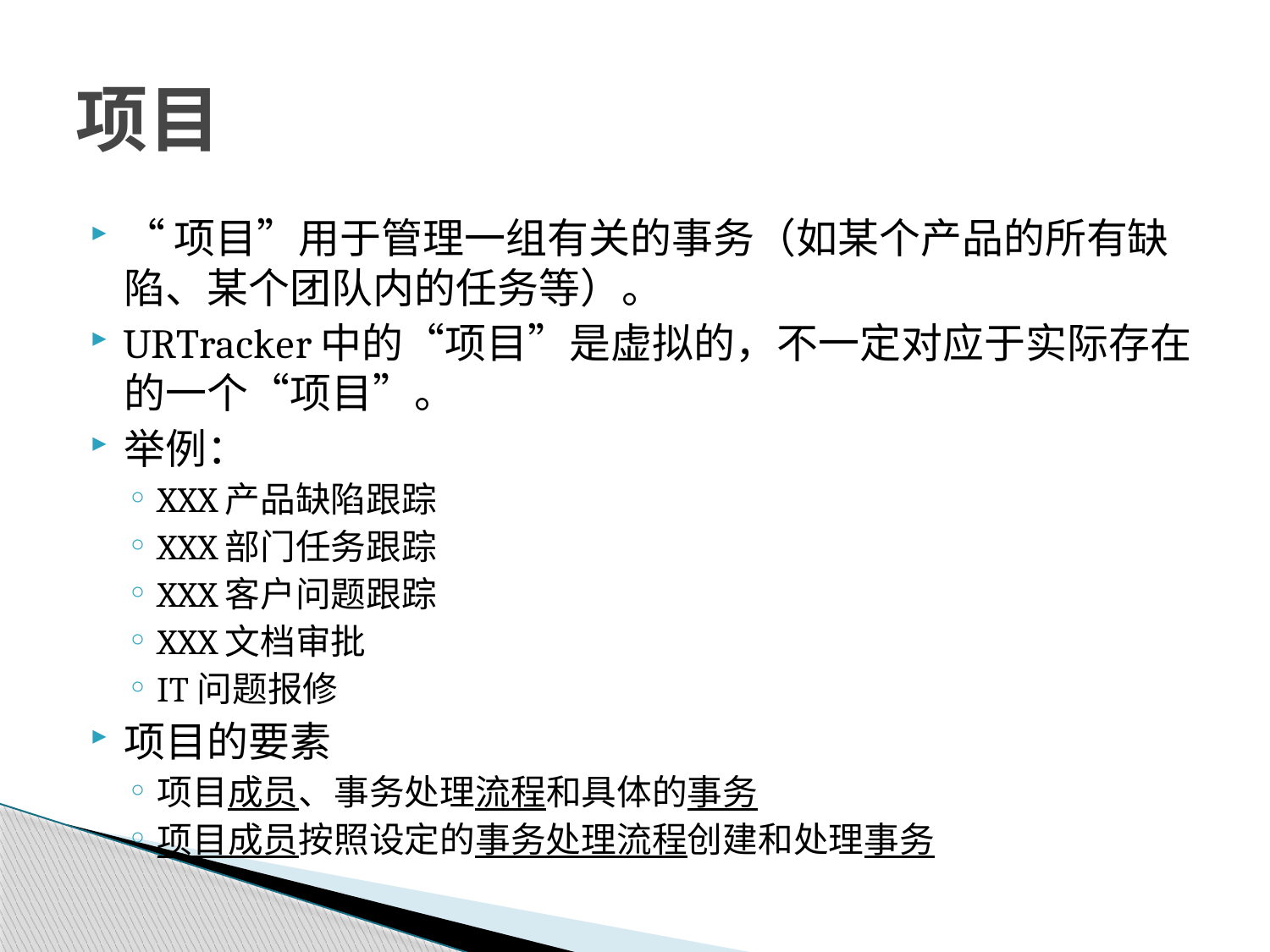

# 项目
“项目”用于管理一组有关的事务（如某个产品的所有缺陷、某个团队内的任务等）。
URTracker中的“项目”是虚拟的，不一定对应于实际存在的一个“项目”。
举例：
XXX产品缺陷跟踪
XXX部门任务跟踪
XXX客户问题跟踪
XXX文档审批
IT问题报修
项目的要素
项目成员、事务处理流程和具体的事务
项目成员按照设定的事务处理流程创建和处理事务